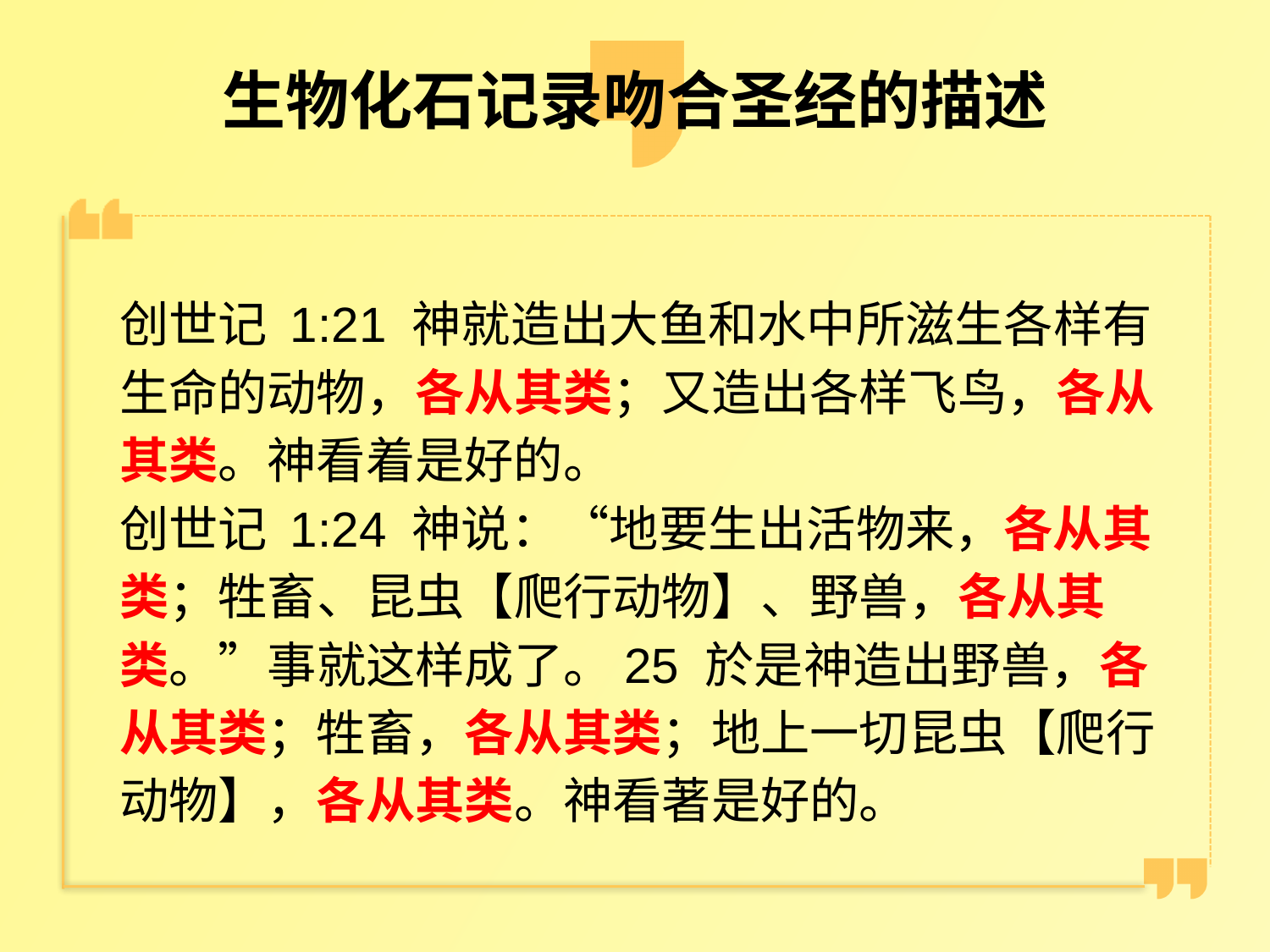

# 生物化石记录吻合圣经的描述
创世记 1:21 神就造出大鱼和水中所滋生各样有生命的动物，各从其类；又造出各样飞鸟，各从其类。神看着是好的。
创世记 1:24 神说：“地要生出活物来，各从其类；牲畜、昆虫【爬行动物】、野兽，各从其类。”事就这样成了。25 於是神造出野兽，各从其类；牲畜，各从其类；地上一切昆虫【爬行动物】，各从其类。神看著是好的。